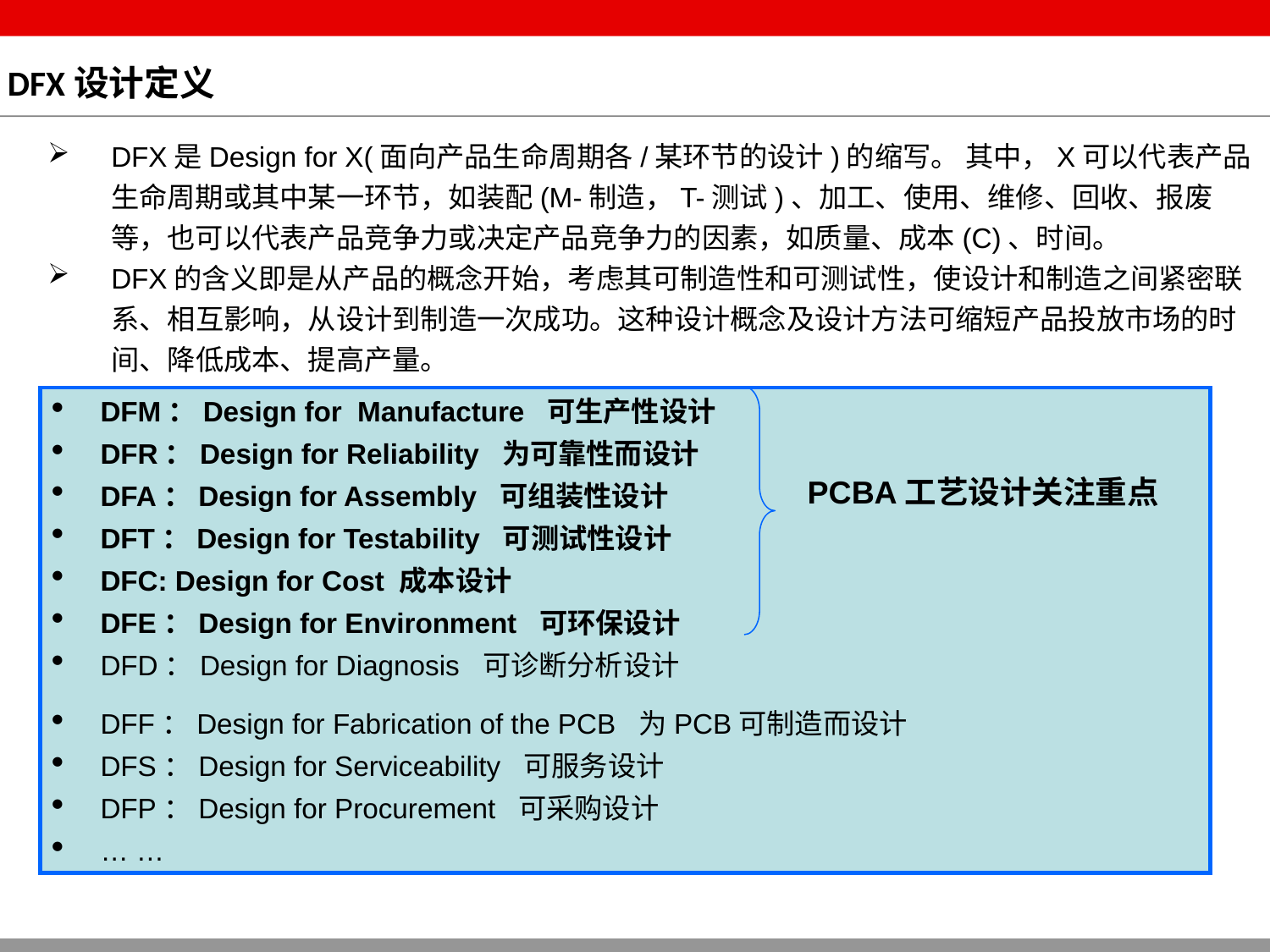

# DFX设计定义
DFX是Design for X(面向产品生命周期各/某环节的设计)的缩写。 其中，X可以代表产品生命周期或其中某一环节，如装配(M-制造，T-测试)、加工、使用、维修、回收、报废等，也可以代表产品竞争力或决定产品竞争力的因素，如质量、成本(C)、时间。
DFX的含义即是从产品的概念开始，考虑其可制造性和可测试性，使设计和制造之间紧密联系、相互影响，从设计到制造一次成功。这种设计概念及设计方法可缩短产品投放市场的时间、降低成本、提高产量。
DFM：Design for  Manufacture  可生产性设计
DFR：Design for Reliability  为可靠性而设计
DFA：Design for Assembly  可组装性设计
DFT：Design for Testability  可测试性设计
DFC: Design for Cost 成本设计
DFE：Design for Environment  可环保设计
DFD：Design for Diagnosis  可诊断分析设计
DFF：Design for Fabrication of the PCB  为PCB可制造而设计
DFS：Design for Serviceability  可服务设计
DFP：Design for Procurement  可采购设计
… …

PCBA工艺设计关注重点